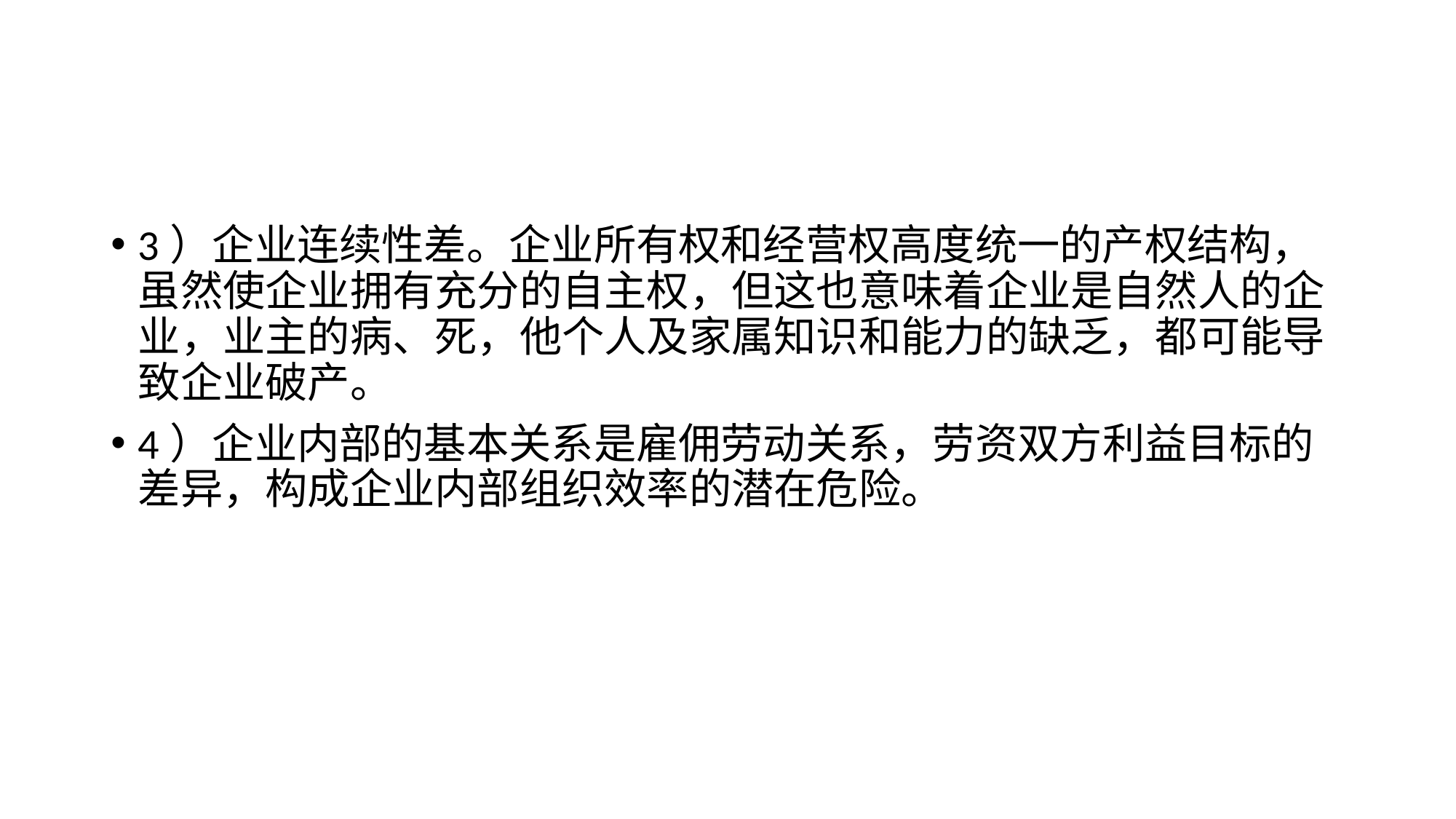

#
3）企业连续性差。企业所有权和经营权高度统一的产权结构，虽然使企业拥有充分的自主权，但这也意味着企业是自然人的企业，业主的病、死，他个人及家属知识和能力的缺乏，都可能导致企业破产。
4）企业内部的基本关系是雇佣劳动关系，劳资双方利益目标的差异，构成企业内部组织效率的潜在危险。